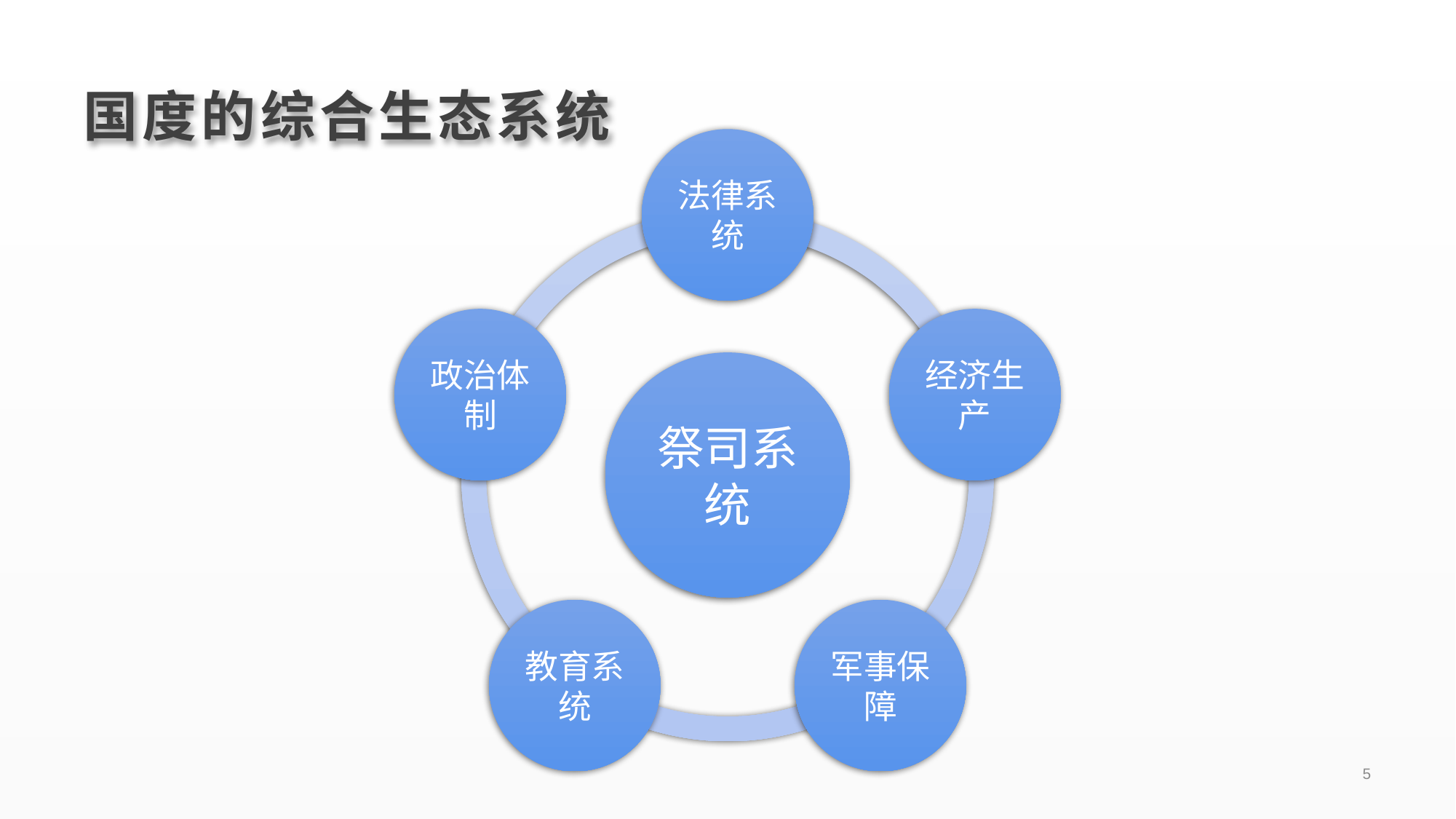

# 国度的综合生态系统
祭司系统
法律系统
经济生产
军事保障
教育系统
政治体制
5